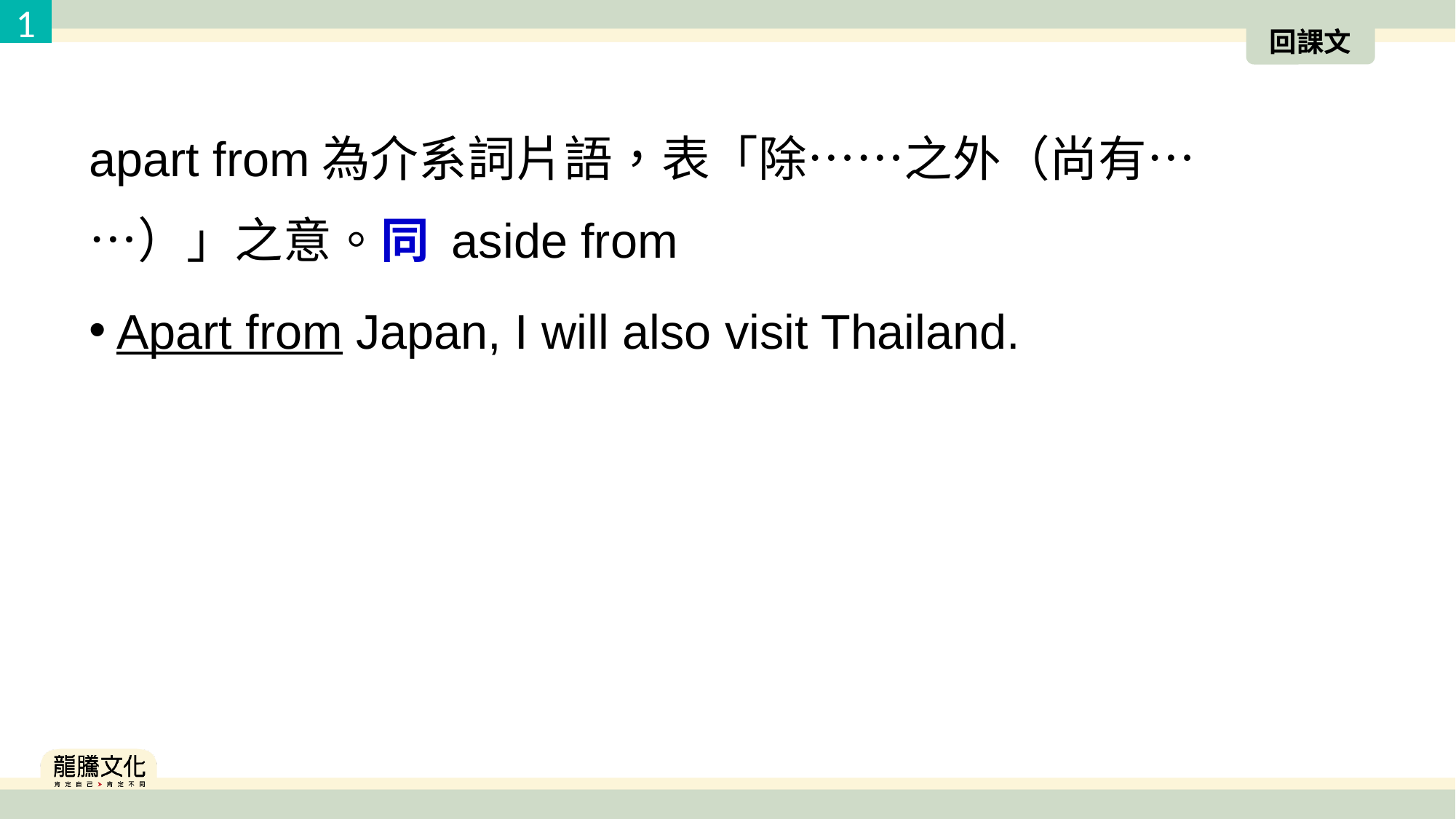

1
回課文
apart from為介系詞片語，表「除⋯⋯之外（尚有⋯⋯）」之意。同 aside from
Apart from Japan, I will also visit Thailand.